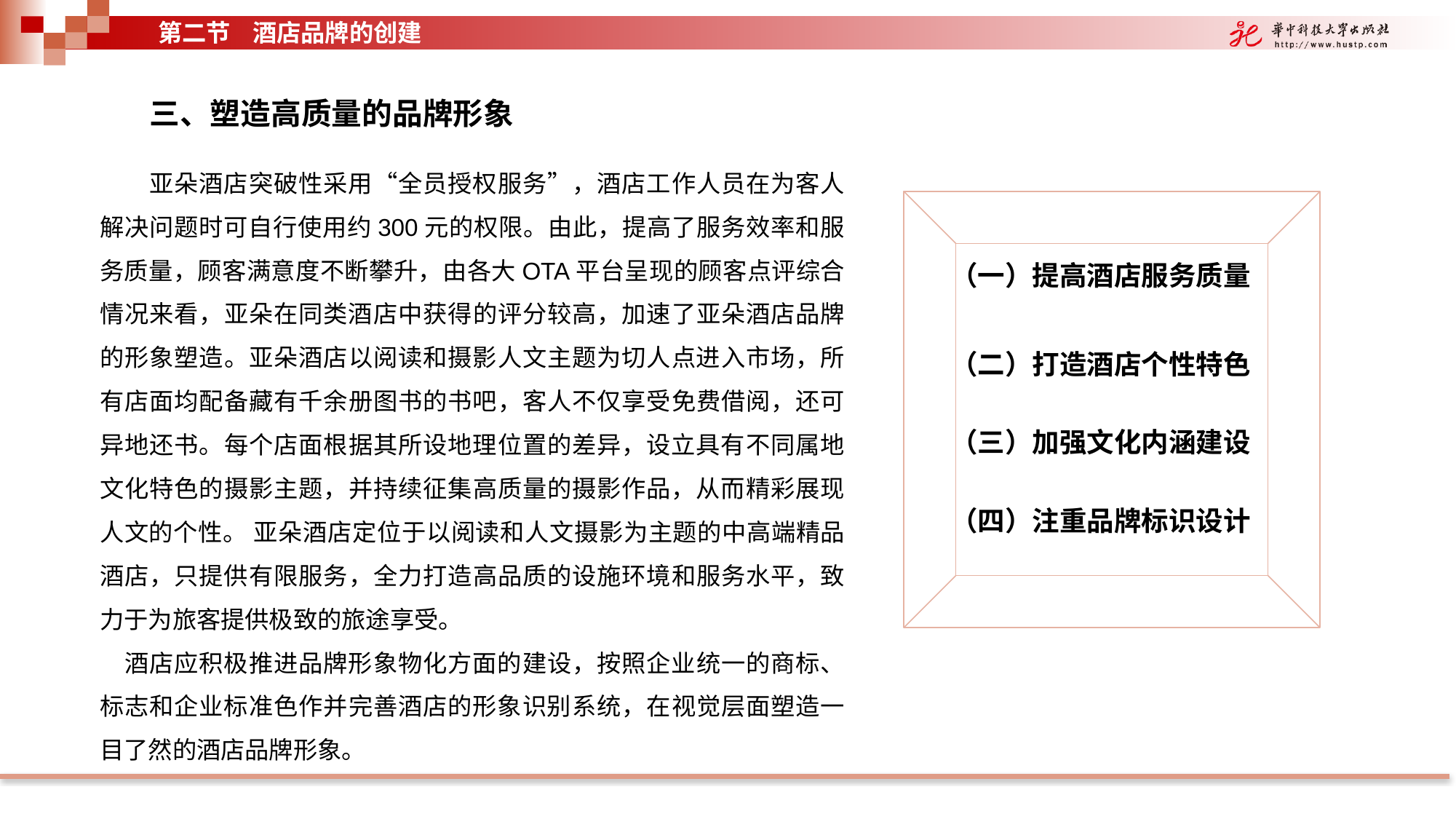

第二节    酒店品牌的创建
三、塑造高质量的品牌形象
       亚朵酒店突破性采用“全员授权服务”，酒店工作人员在为客人解决问题时可自行使用约300元的权限。由此，提高了服务效率和服务质量，顾客满意度不断攀升，由各大OTA平台呈现的顾客点评综合情况来看，亚朵在同类酒店中获得的评分较高，加速了亚朵酒店品牌的形象塑造。亚朵酒店以阅读和摄影人文主题为切人点进入市场，所有店面均配备藏有千余册图书的书吧，客人不仅享受免费借阅，还可异地还书。每个店面根据其所设地理位置的差异，设立具有不同属地文化特色的摄影主题，并持续征集高质量的摄影作品，从而精彩展现人文的个性。 亚朵酒店定位于以阅读和人文摄影为主题的中高端精品酒店，只提供有限服务，全力打造高品质的设施环境和服务水平，致力于为旅客提供极致的旅途享受。
   酒店应积极推进品牌形象物化方面的建设，按照企业统一的商标、标志和企业标准色作并完善酒店的形象识别系统，在视觉层面塑造一目了然的酒店品牌形象。

（一）提高酒店服务质量
（二）打造酒店个性特色
（三）加强文化内涵建设
（四）注重品牌标识设计